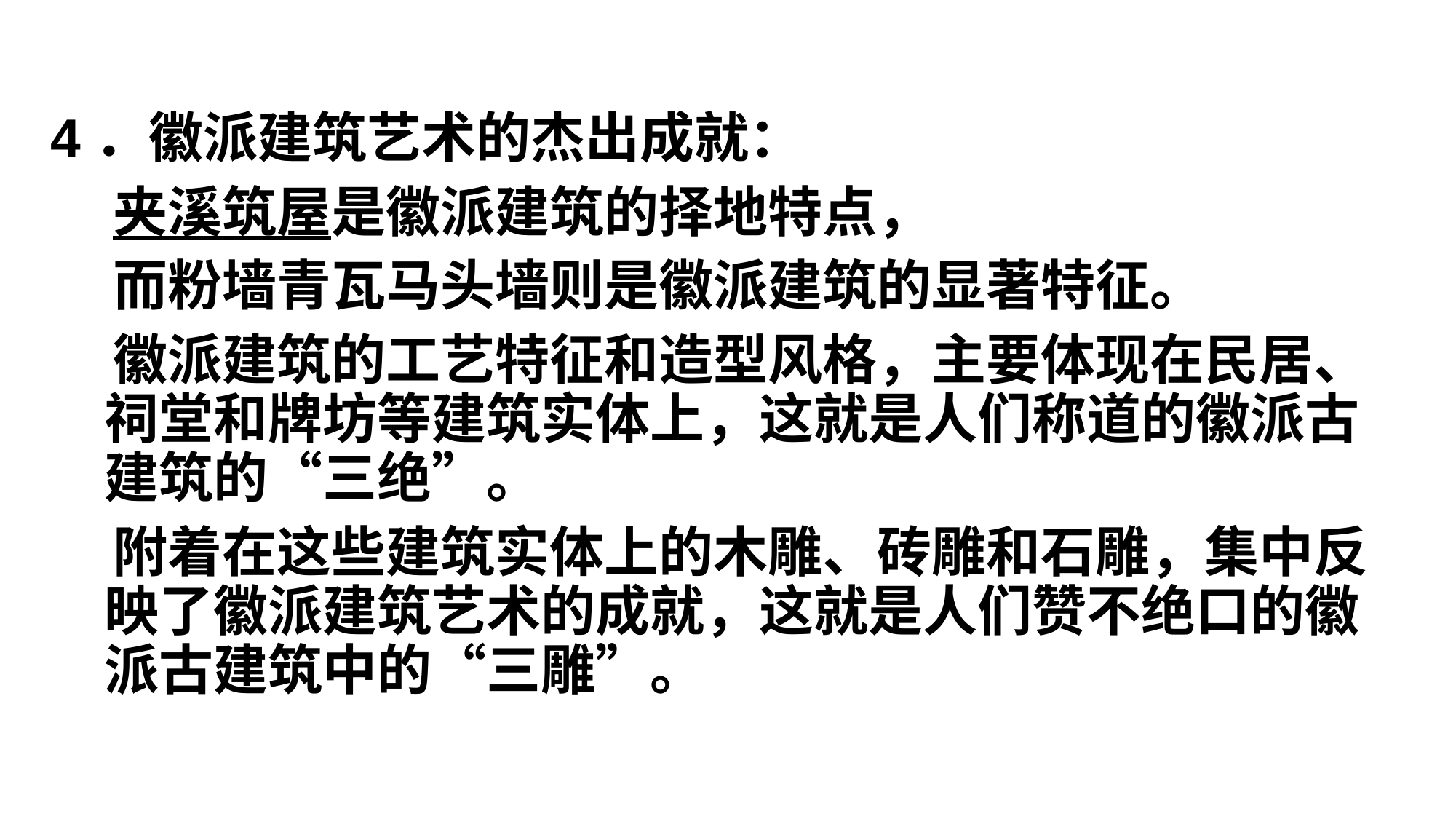

4．徽派建筑艺术的杰出成就：
    夹溪筑屋是徽派建筑的择地特点，
    而粉墙青瓦马头墙则是徽派建筑的显著特征。
    徽派建筑的工艺特征和造型风格，主要体现在民居、祠堂和牌坊等建筑实体上，这就是人们称道的徽派古建筑的“三绝”。
    附着在这些建筑实体上的木雕、砖雕和石雕，集中反映了徽派建筑艺术的成就，这就是人们赞不绝口的徽派古建筑中的“三雕”。